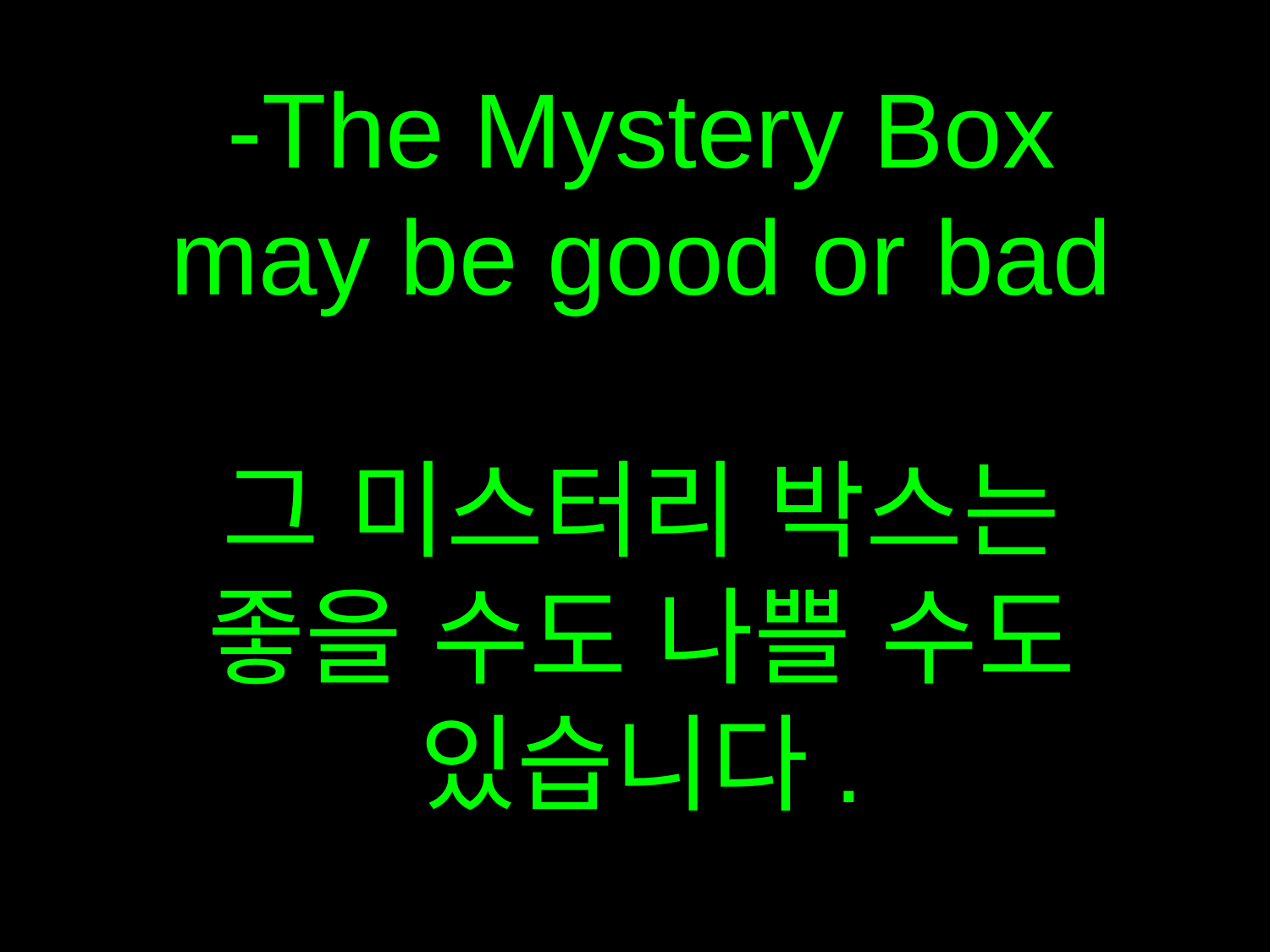

-The Mystery Box may be good or bad

그 미스터리 박스는 좋을 수도 나쁠 수도 있습니다.